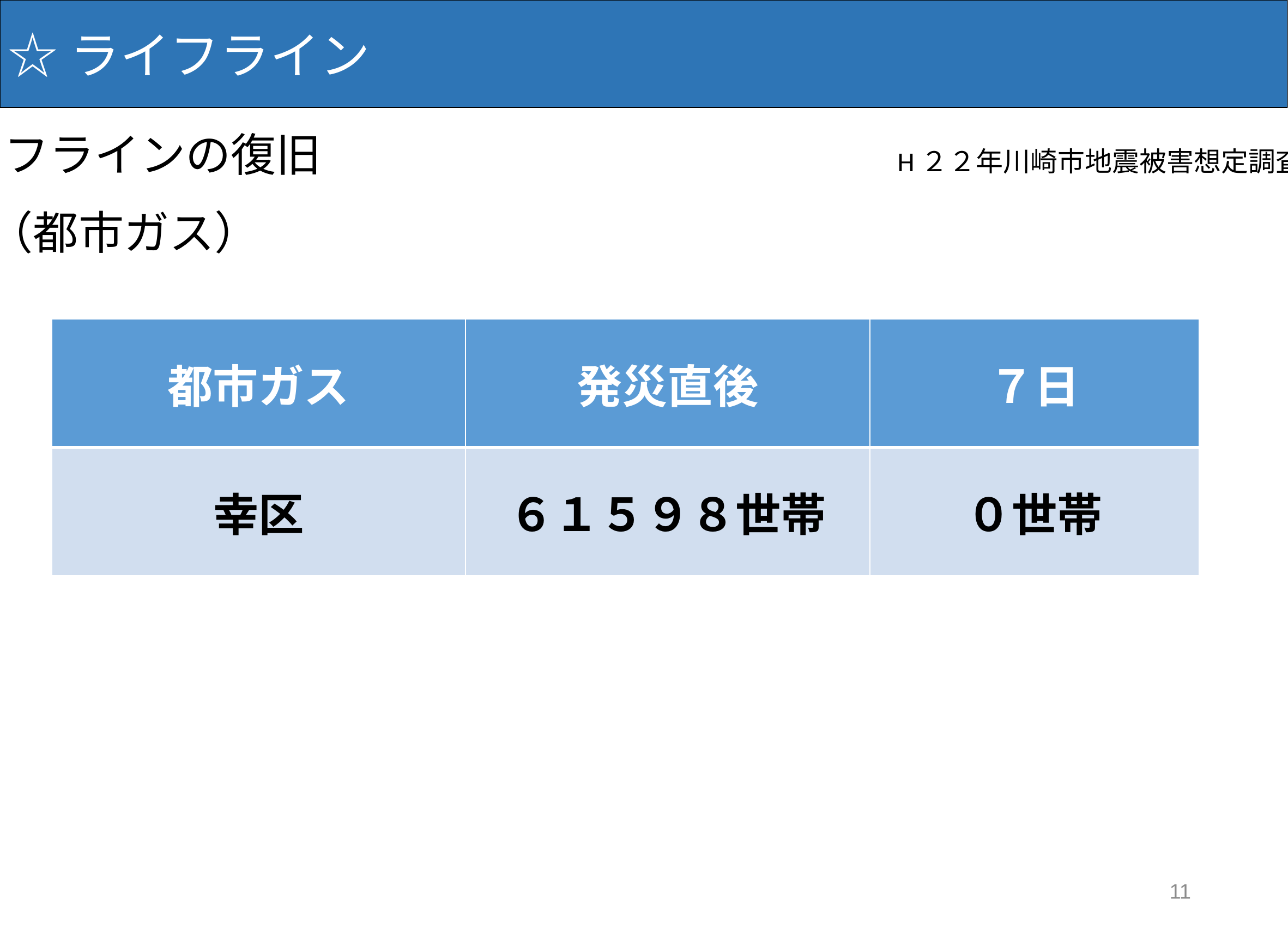

11
☆ライフライン
ライフラインの復旧　　　　　　　　　  　　　H２２年川崎市地震被害想定調査 より
ガス（都市ガス）
| 都市ガス | 発災直後 | ７日 |
| --- | --- | --- |
| 幸区 | ６１５９８世帯 | ０世帯 |